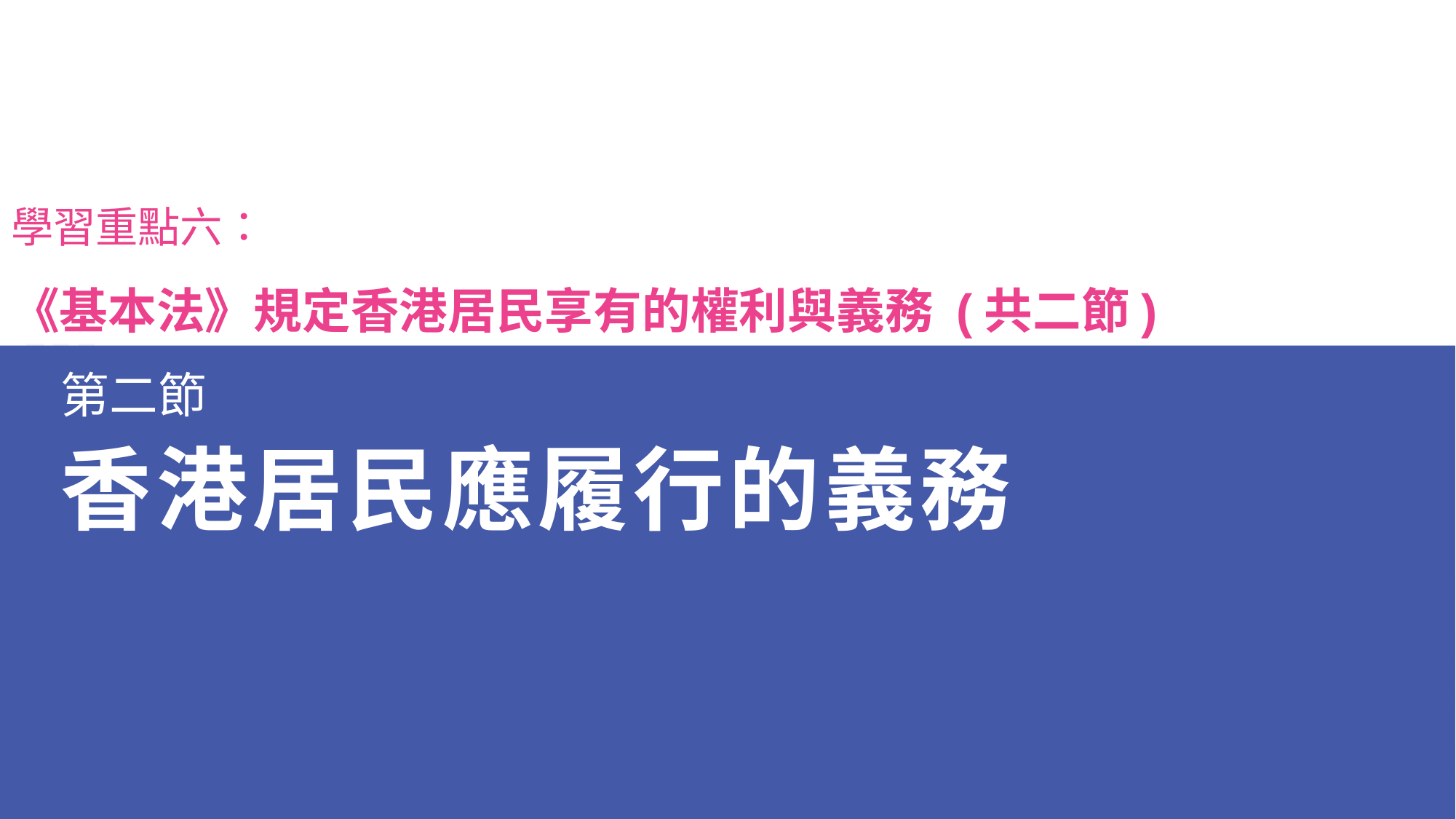

學習重點六：
《基本法》規定香港居民享有的權利與義務 (共二節)
第二節
# 香港居民應履行的義務